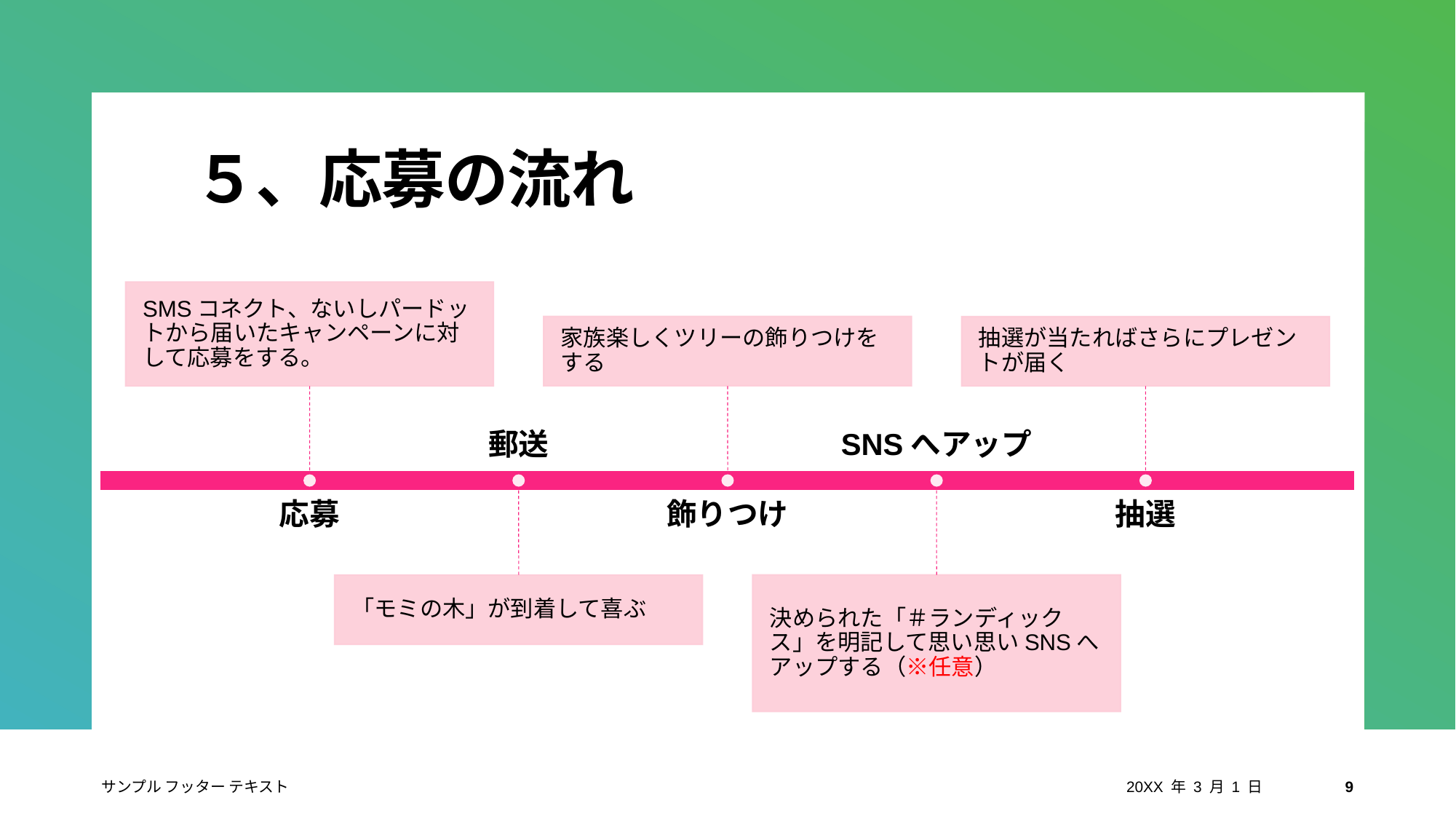

# ５、応募の流れ
応募​​
SMSコネクト、ないしパードットから届いたキャンペーンに対して応募をする。
郵送​​
「モミの木」が到着して喜ぶ
飾りつけ​​
家族楽しくツリーの飾りつけをする
SNSへアップ​​
決められた「＃ランディックス」を明記して思い思いSNSへアップする（※任意）
抽選​​
抽選が当たればさらにプレゼントが届く
サンプル フッター テキスト
20XX 年 3 月 1 日
9